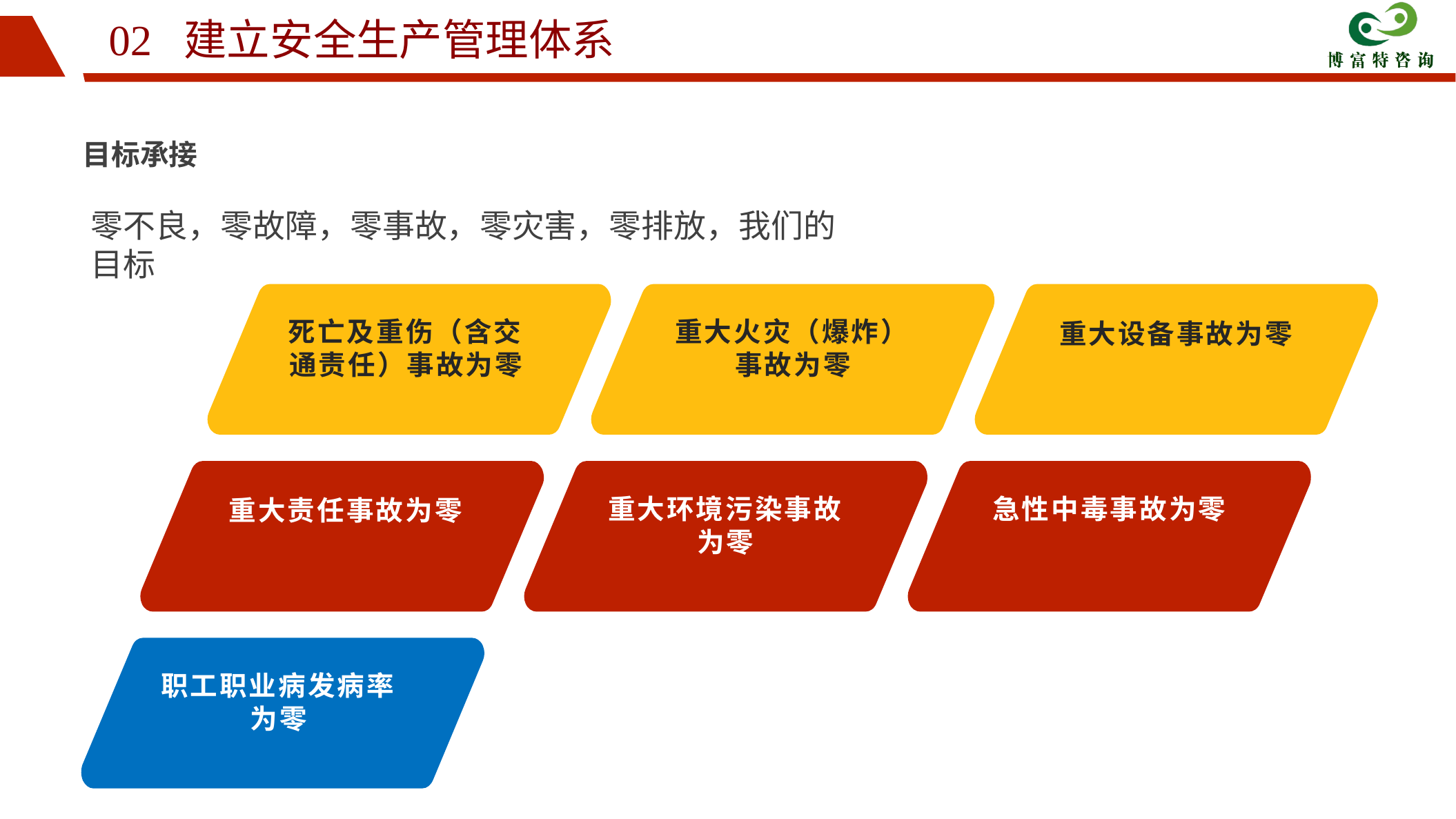

02  建立安全生产管理体系

目标承接
零不良，零故障，零事故，零灾害，零排放，我们的目标

死亡及重伤（含交通责任）事故为零
重大火灾（爆炸）事故为零
重大设备事故为零

重大环境污染事故为零
急性中毒事故为零
重大责任事故为零

职工职业病发病率为零